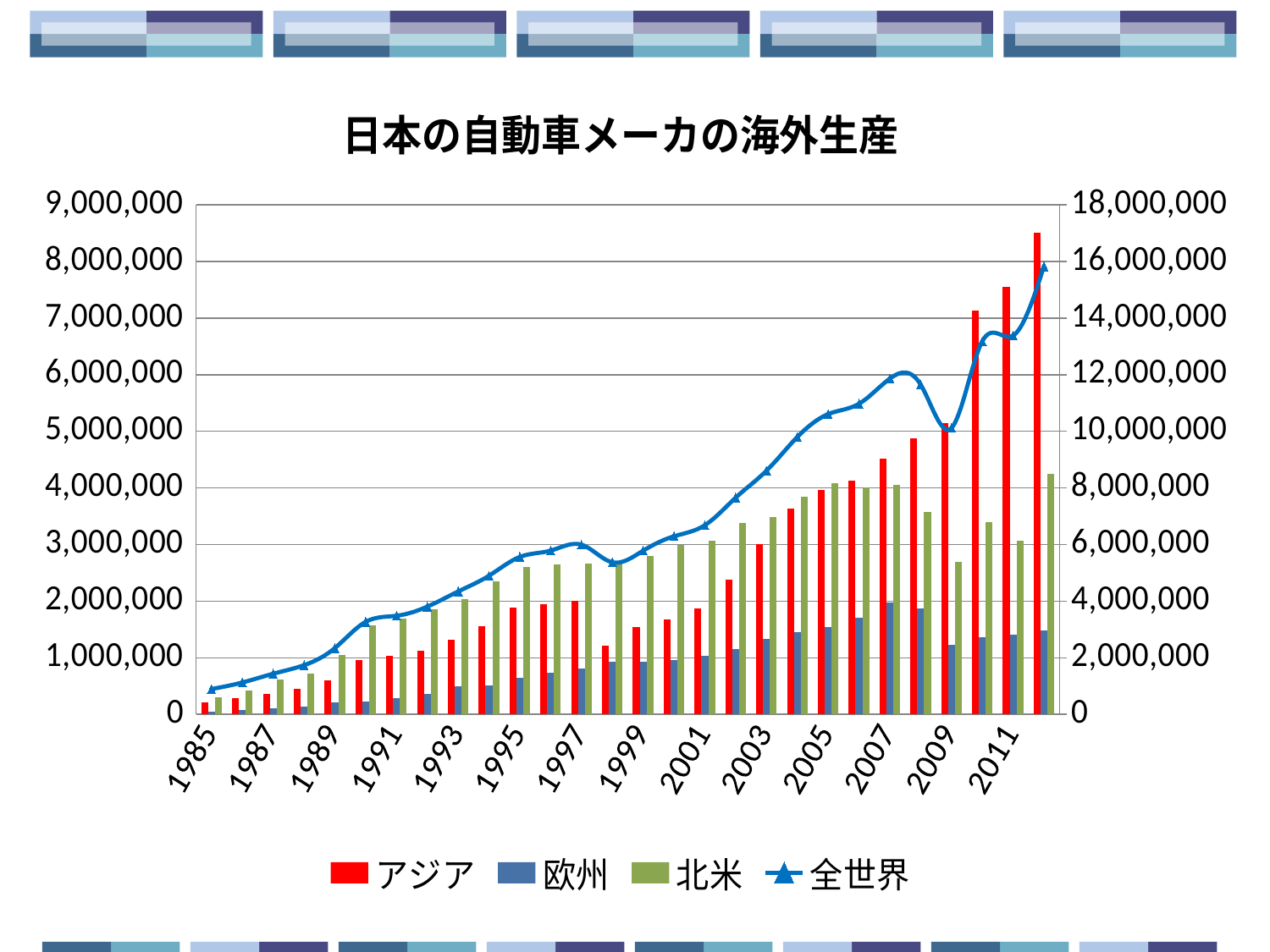

### Chart: 日本の自動車メーカの海外生産

| Category | アジア | 欧州 | 北米 | 全世界 |
|---|---|---|---|---|
| 1985 | 208589.0 | 44658.0 | 296569.0 | 891142.0 |
| 1986 | 282912.0 | 75163.0 | 426087.0 | 1123386.0 |
| 1987 | 355758.0 | 102943.0 | 608446.0 | 1433075.0 |
| 1988 | 456489.0 | 132129.0 | 723396.0 | 1734879.0 |
| 1989 | 597402.0 | 205005.0 | 1040868.0 | 2339127.0 |
| 1990 | 952390.0 | 226613.0 | 1570114.0 | 3264940.0 |
| 1991 | 1035715.0 | 285994.0 | 1684964.0 | 3481725.0 |
| 1992 | 1120430.0 | 358601.0 | 1853097.0 | 3804065.0 |
| 1993 | 1315346.0 | 496574.0 | 2030478.0 | 4339954.0 |
| 1994 | 1553585.0 | 502332.0 | 2346619.0 | 4896074.0 |
| 1995 | 1882850.0 | 641573.0 | 2595436.0 | 5559480.0 |
| 1996 | 1950621.0 | 738378.0 | 2641451.0 | 5784252.0 |
| 1997 | 2003286.0 | 814689.0 | 2664588.0 | 5991484.0 |
| 1998 | 1215202.0 | 920985.0 | 2674299.0 | 5371171.0 |
| 1999 | 1547671.0 | 929303.0 | 2797175.0 | 5780143.0 |
| 2000 | 1673740.0 | 953170.0 | 2991924.0 | 6288192.0 |
| 2001 | 1872521.0 | 1032004.0 | 3061612.0 | 6679593.0 |
| 2002 | 2380621.0 | 1153059.0 | 3375453.0 | 7652466.0 |
| 2003 | 3007348.0 | 1338476.0 | 3487012.0 | 8607563.0 |
| 2004 | 3638978.0 | 1454903.0 | 3840744.0 | 9797551.0 |
| 2005 | 3964209.0 | 1545355.0 | 4080713.0 | 10606157.0 |
| 2006 | 4129856.0 | 1702836.0 | 4001639.0 | 10972243.0 |
| 2007 | 4523751.0 | 1976407.0 | 4049068.0 | 11859709.0 |
| 2008 | 4877074.0 | 1876109.0 | 3576246.0 | 11651554.0 |
| 2009 | 5145418.0 | 1228294.0 | 2687527.0 | 10117520.0 |
| 2010 | 7127042.0 | 1356126.0 | 3390095.0 | 13181554.0 |
| 2011 | 7547127.0 | 1410628.0 | 3068979.0 | 13383629.0 |
| 2012 | 8502741.0 | 1484110.0 | 4253871.0 | 15825398.0 |